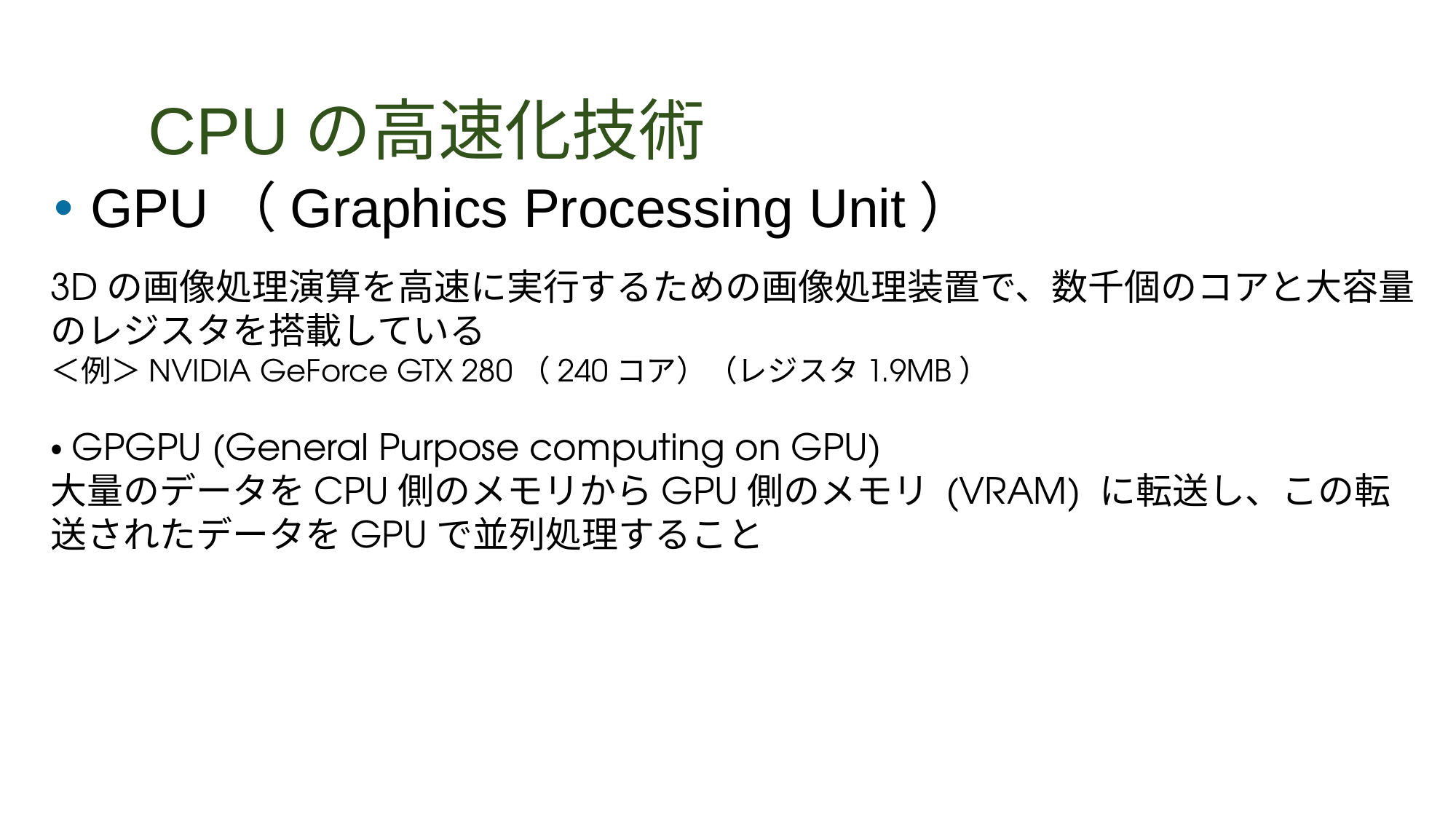

# CPUの高速化技術
GPU（Graphics Processing Unit）

3Dの画像処理演算を高速に実行するための画像処理装置で、数千個のコアと大容量のレジスタを搭載している
＜例＞NVIDIA GeForce GTX 280（240コア）（レジスタ1.9MB）

・GPGPU (General Purpose computing on GPU)
大量のデータをCPU側のメモリからGPU側のメモリ (VRAM) に転送し、この転送されたデータをGPUで並列処理すること